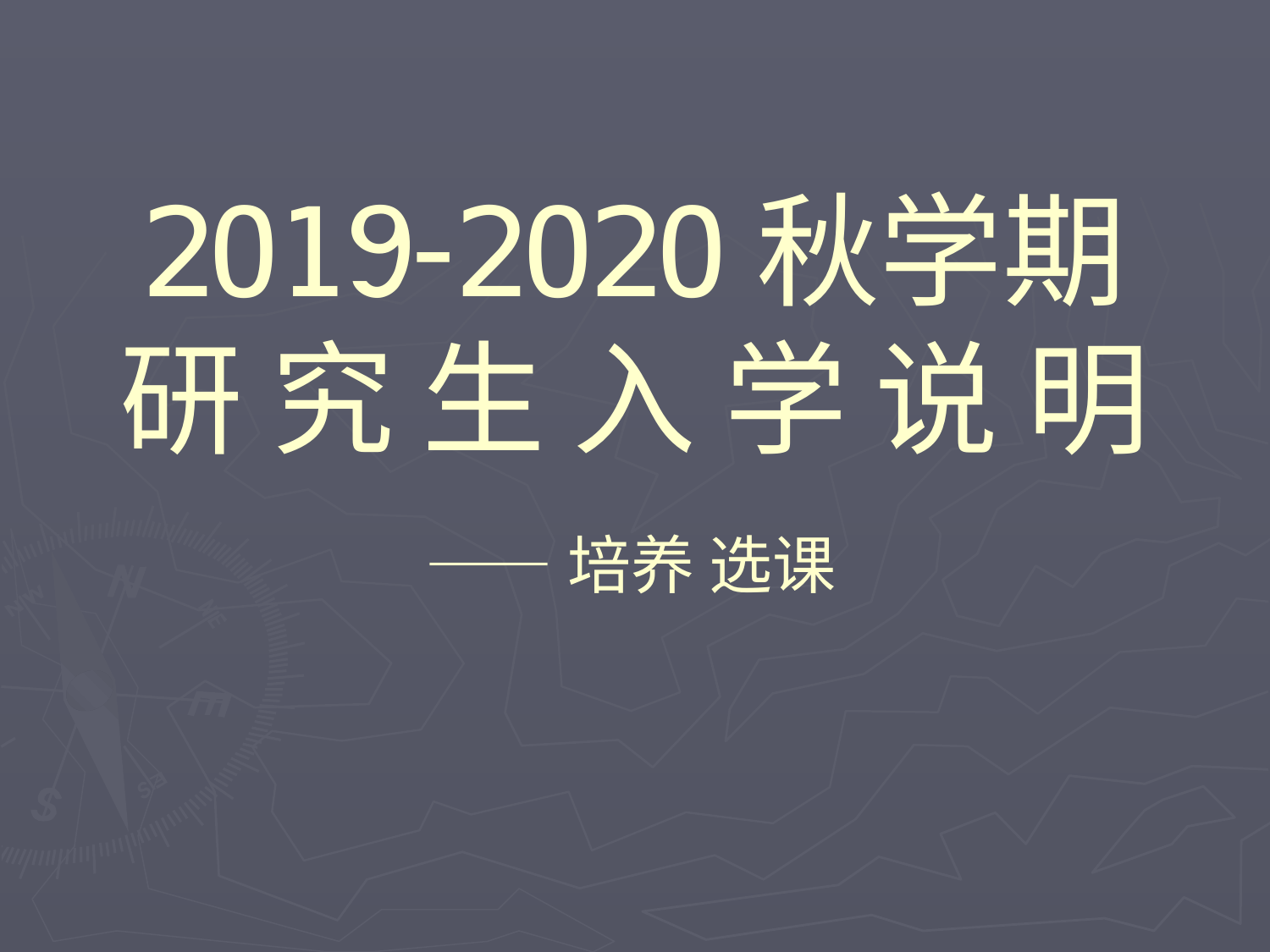

2019-2020秋学期
研 究 生 入 学 说 明
——培养 选课